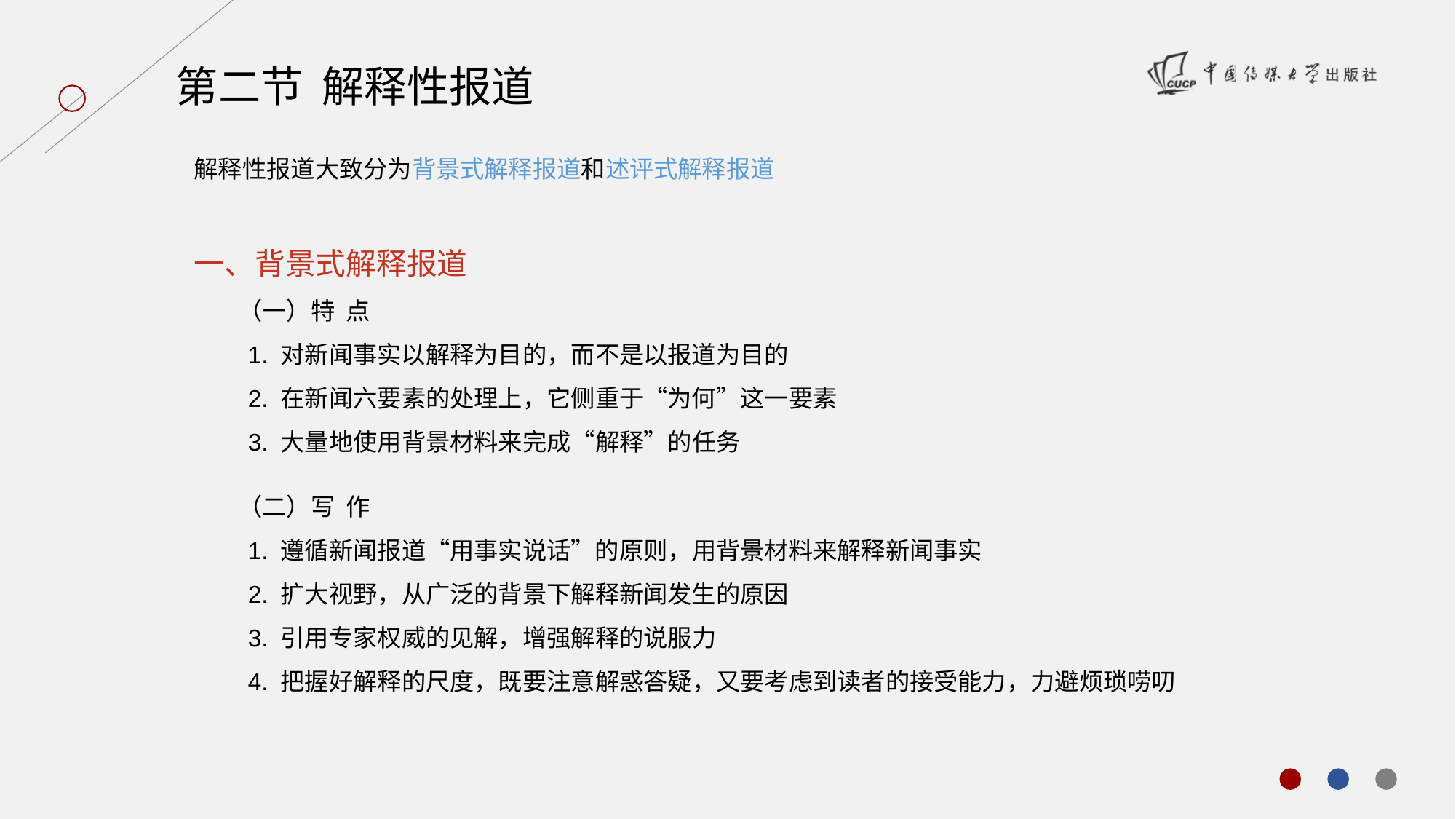

第二节  解释性报道

解释性报道大致分为背景式解释报道和述评式解释报道

一、背景式解释报道
       （一）特  点
        1. 对新闻事实以解释为目的，而不是以报道为目的
        2. 在新闻六要素的处理上，它侧重于“为何”这一要素
        3. 大量地使用背景材料来完成“解释”的任务

       （二）写  作
        1. 遵循新闻报道“用事实说话”的原则，用背景材料来解释新闻事实
        2. 扩大视野，从广泛的背景下解释新闻发生的原因
        3. 引用专家权威的见解，增强解释的说服力
        4. 把握好解释的尺度，既要注意解惑答疑，又要考虑到读者的接受能力，力避烦琐唠叨